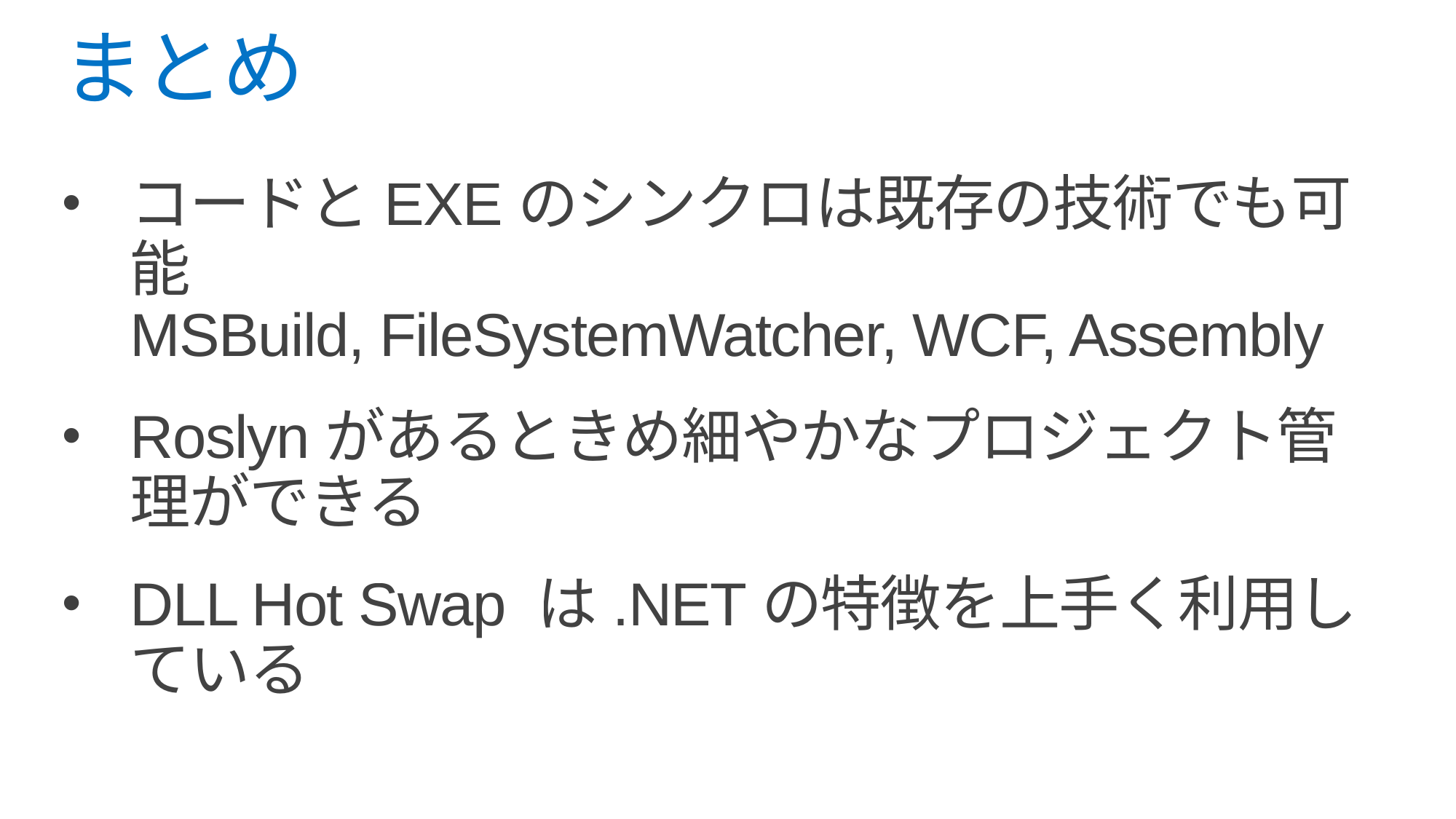

# まとめ
コードとEXEのシンクロは既存の技術でも可能
MSBuild, FileSystemWatcher, WCF, Assembly
Roslynがあるときめ細やかなプロジェクト管理ができる
DLL Hot Swap は.NETの特徴を上手く利用している